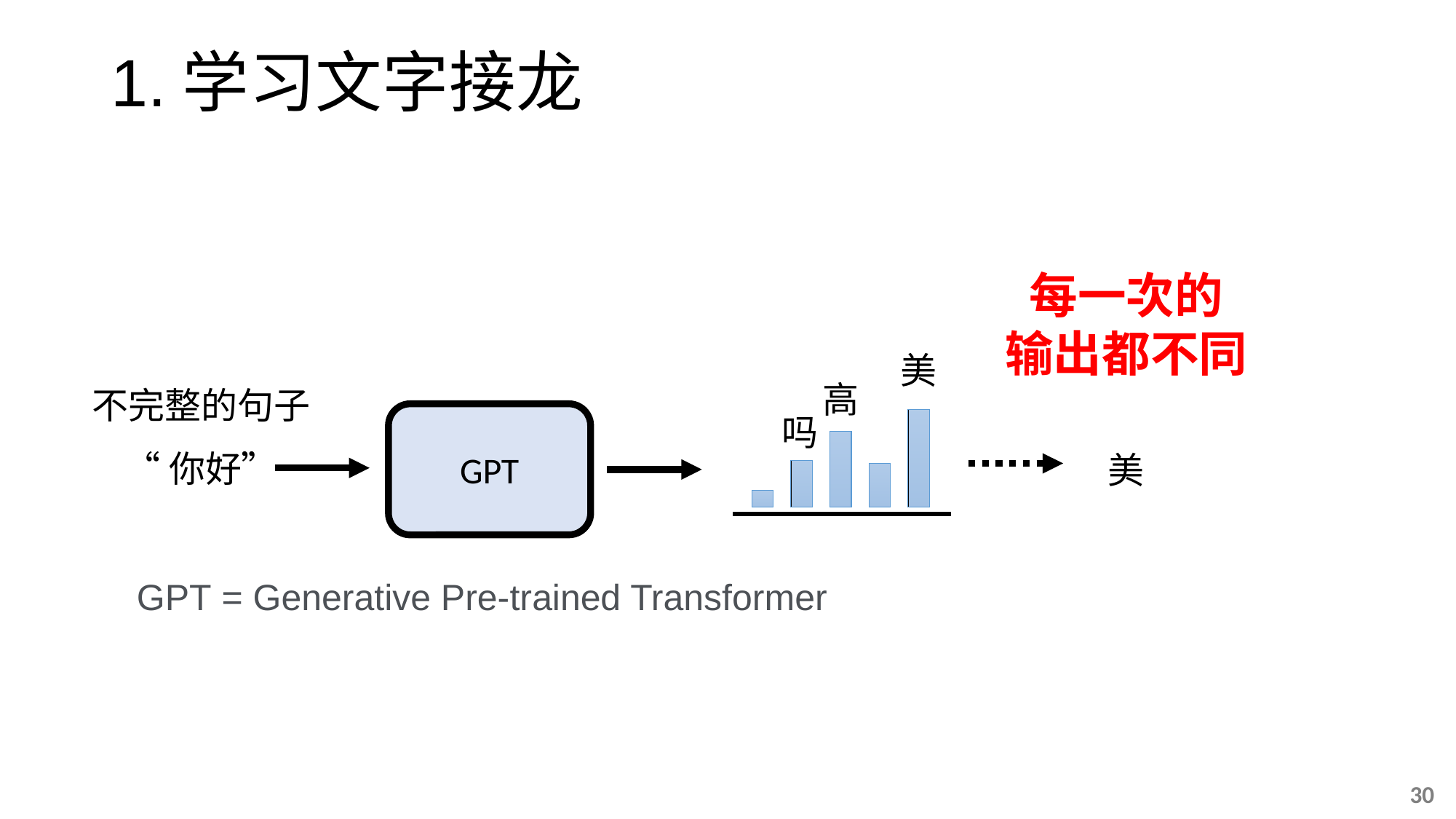

# 1.学习文字接龙
每一次的
输出都不同
美
高
不完整的句子
GPT
吗

“你好”
美
GPT = Generative Pre-trained Transformer